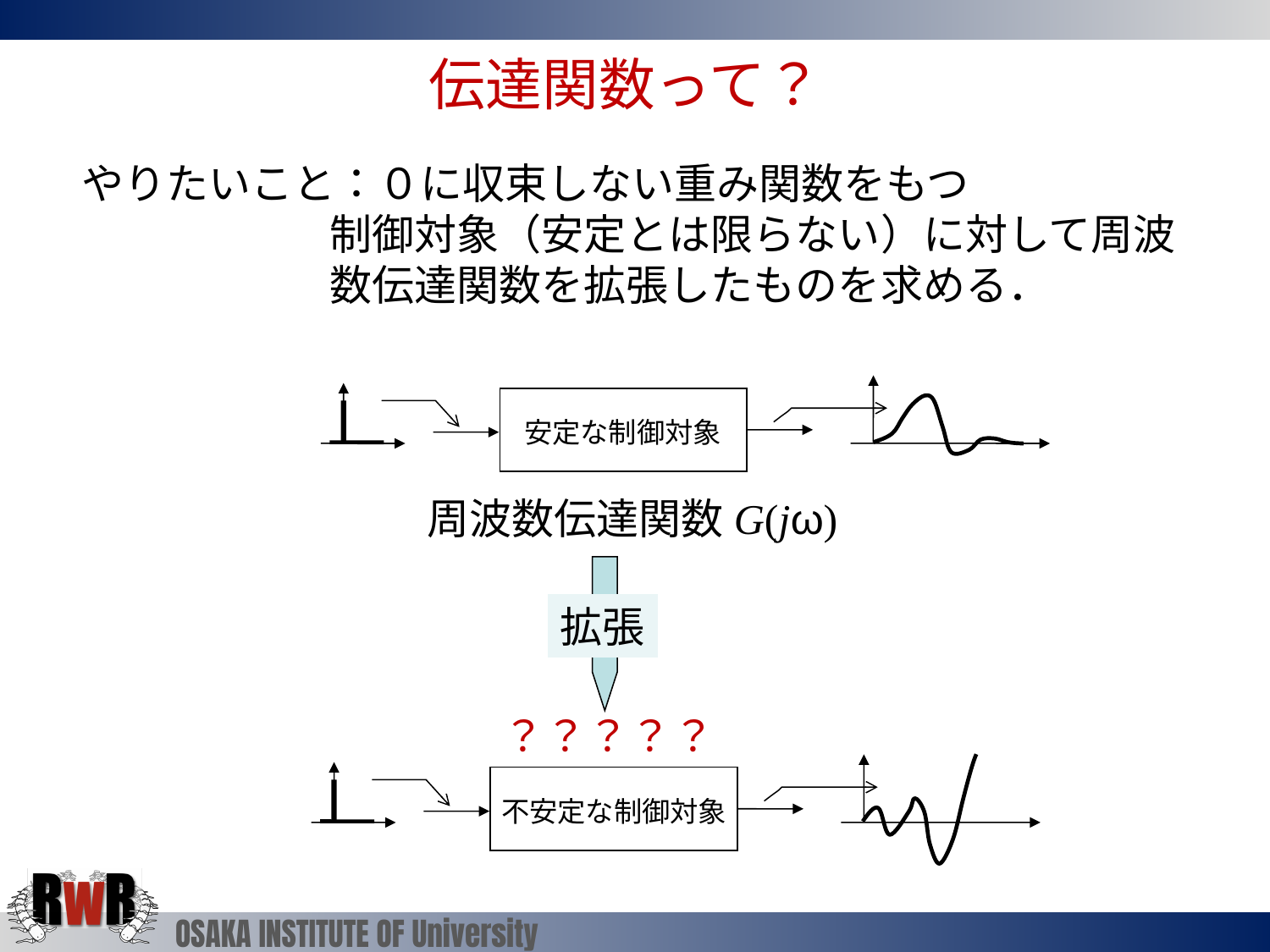

伝達関数って？
やりたいこと：０に収束しない重み関数をもつ
                         制御対象（安定とは限らない）に対して周波
                         数伝達関数を拡張したものを求める．

安定な制御対象

周波数伝達関数G(jω)
拡張

？？？？？

不安定な制御対象